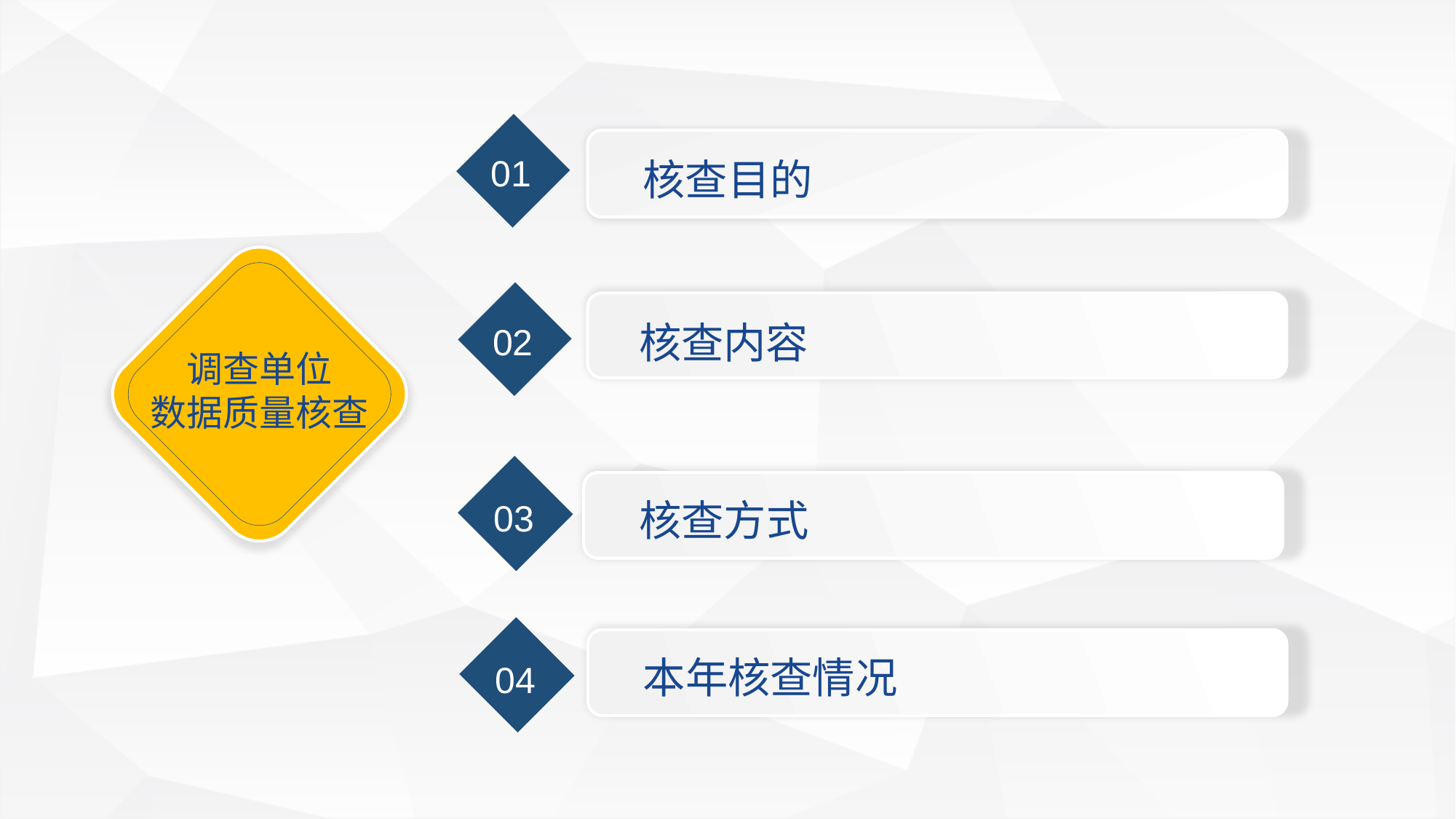

核查目的

01

核查内容

02
调查单位
数据质量核查

03

核查方式

本年核查情况

04
66